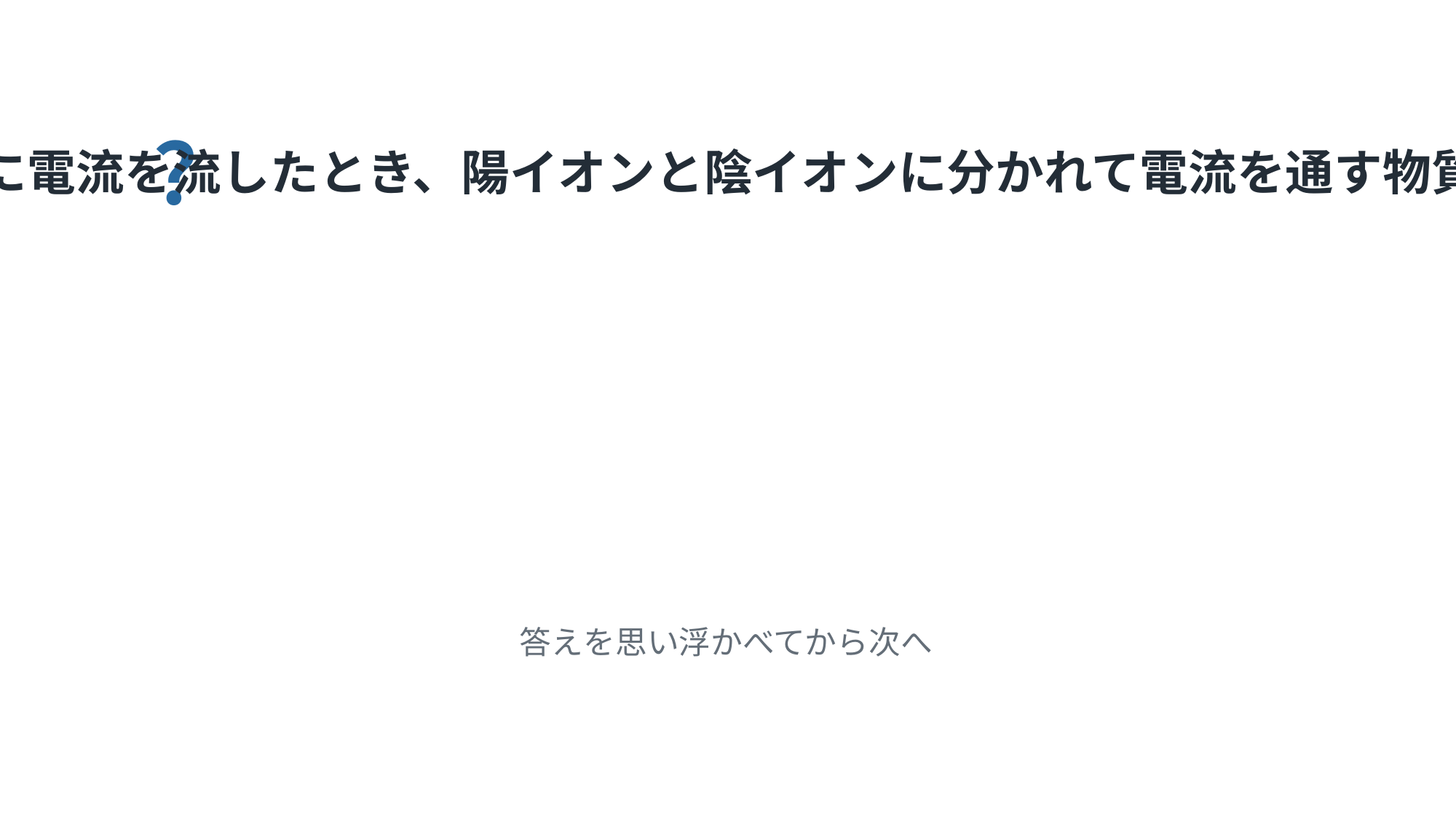

第9問
？
水溶液に電流を流したとき、陽イオンと陰イオンに分かれて電流を通す物質を何という？
答えを思い浮かべてから次へ